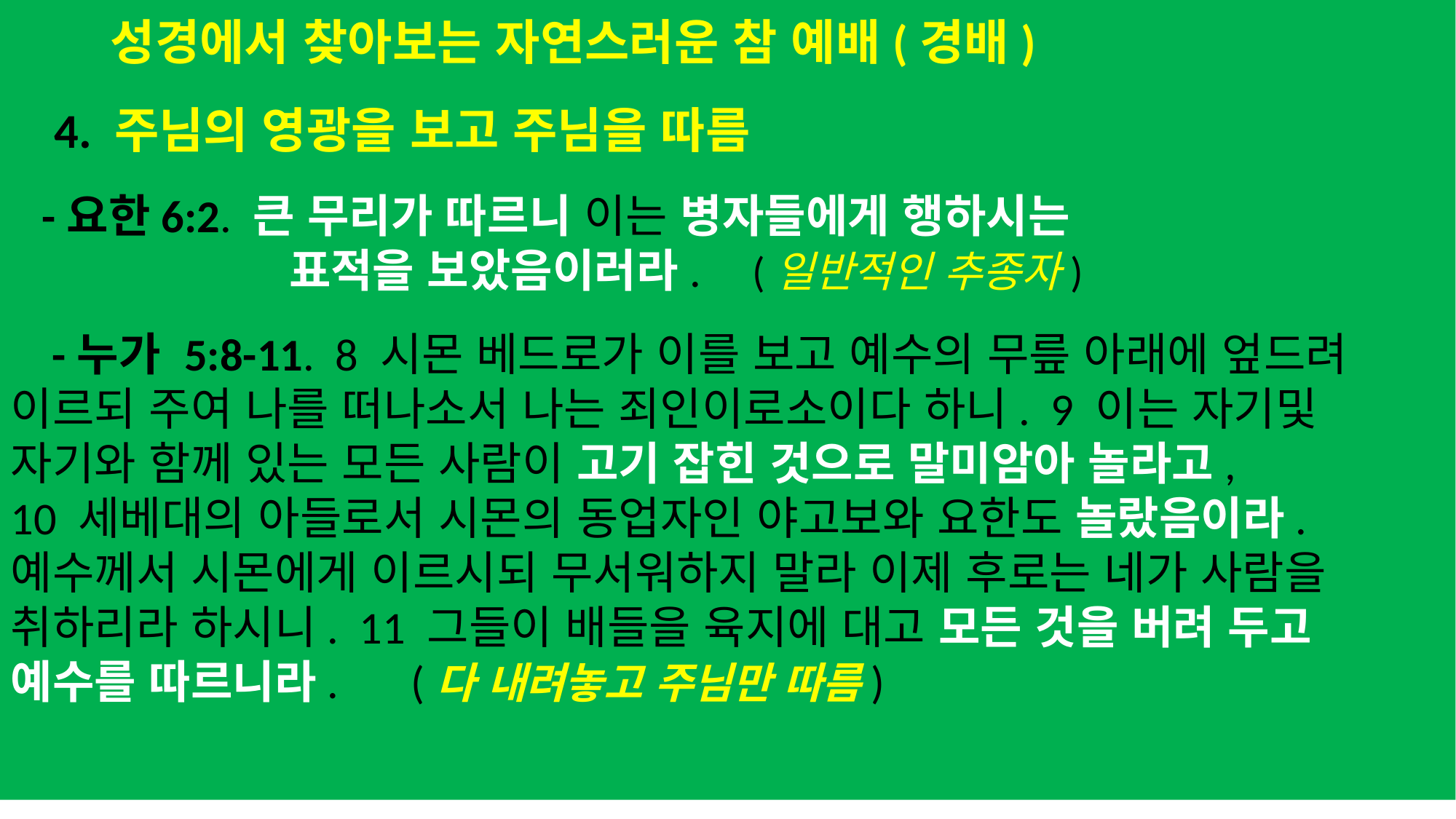

성경에서 찾아보는 자연스러운 참 예배(경배)

    4. 주님의 영광을 보고 주님을 따름

   -요한6:2. 큰 무리가 따르니 이는 병자들에게 행하시는
                     표적을 보았음이러라.     (일반적인 추종자)

    -누가 5:8-11.  8 시몬 베드로가 이를 보고 예수의 무릎 아래에 엎드려 이르되 주여 나를 떠나소서 나는 죄인이로소이다 하니.  9 이는 자기및 자기와 함께 있는 모든 사람이 고기 잡힌 것으로 말미암아 놀라고,
10 세베대의 아들로서 시몬의 동업자인 야고보와 요한도 놀랐음이라. 예수께서 시몬에게 이르시되 무서워하지 말라 이제 후로는 네가 사람을 취하리라 하시니.  11 그들이 배들을 육지에 대고 모든 것을 버려 두고 예수를 따르니라.       (다 내려놓고 주님만 따름)